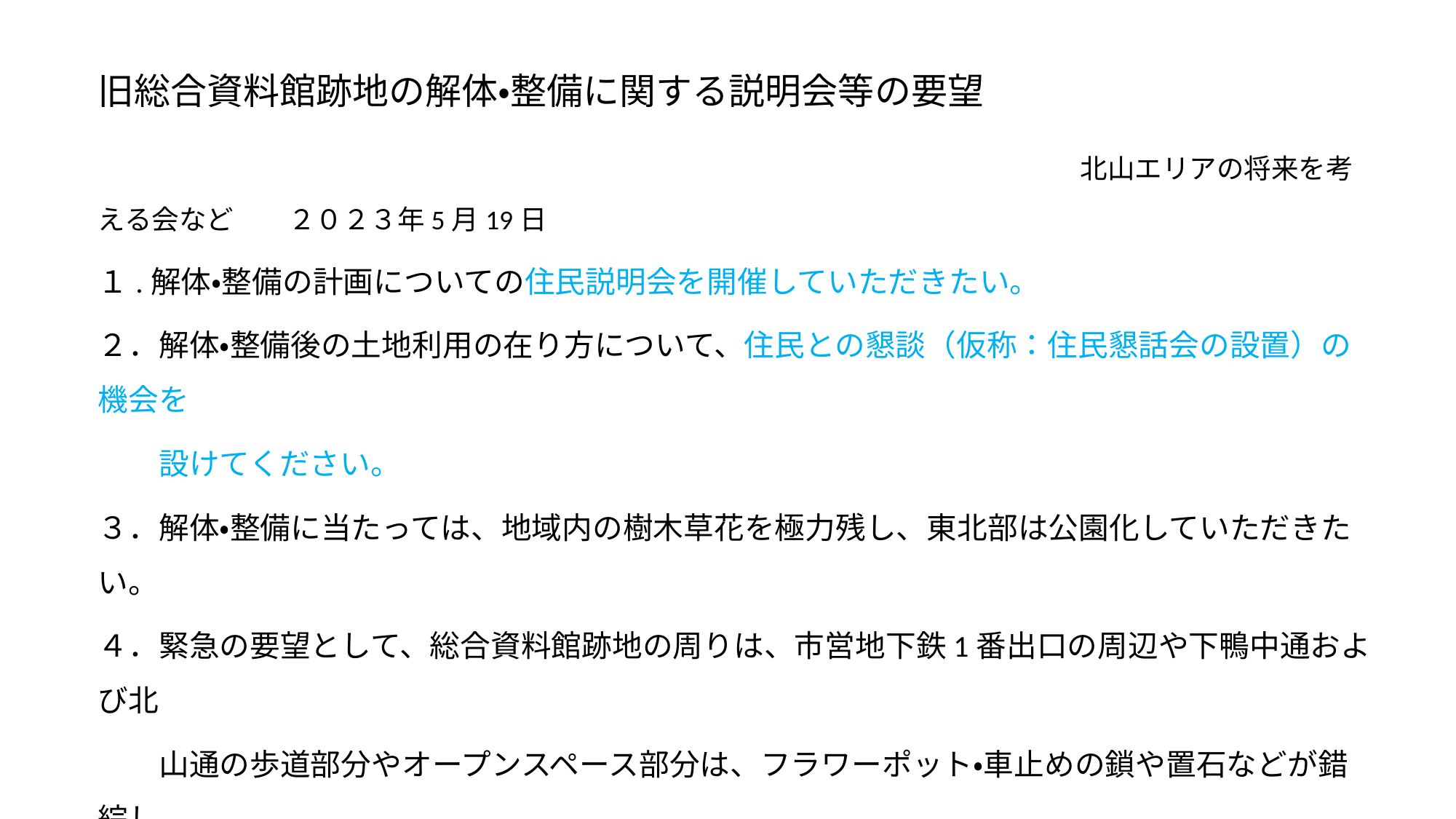

旧総合資料館跡地の解体・整備に関する説明会等の要望
　　　　　　　　　　　　　　　　　　　　　　　　　　　北山エリアの将来を考える会など　　２０２３年5月19日
１.解体・整備の計画についての住民説明会を開催していただきたい。
２．解体・整備後の土地利用の在り方について、住民との懇談（仮称：住民懇話会の設置）の機会を
　　設けてください。
３．解体・整備に当たっては、地域内の樹木草花を極力残し、東北部は公園化していただきたい。
４．緊急の要望として、総合資料館跡地の周りは、市営地下鉄1番出口の周辺や下鴨中通および北
　　山通の歩道部分やオープンスペース部分は、フラワーポット・車止めの鎖や置石などが錯綜し、
　　かなり狭く込み入っております。解体・整備工事に伴い、この場所の安全・効率的な拡幅と整備
　　をお願いします。
５．この跡地の恒久的な整備の際には、地下鉄北山駅の東側にエレベーターの設置を要望します。